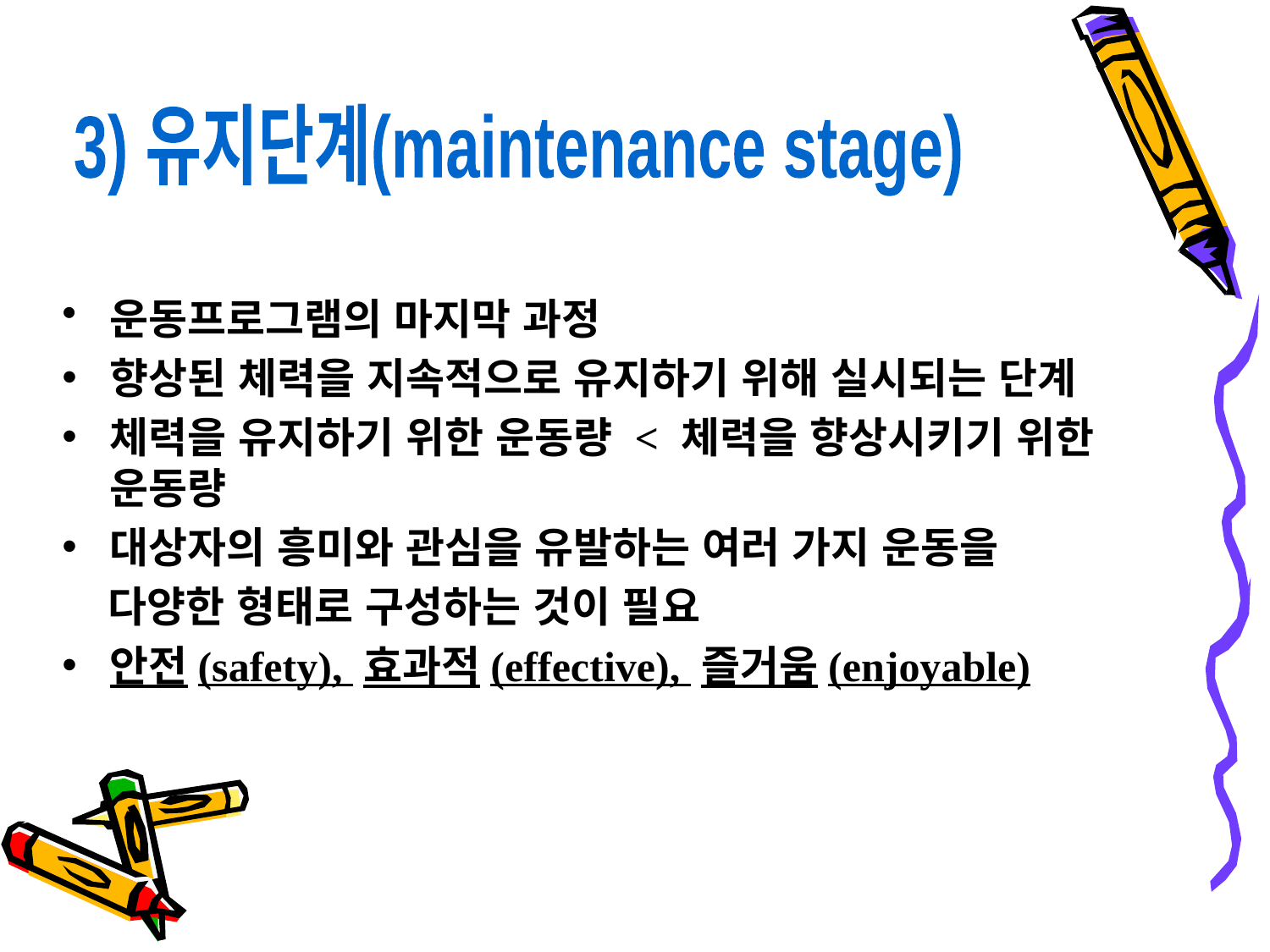

3) 유지단계(maintenance stage)
운동프로그램의 마지막 과정
향상된 체력을 지속적으로 유지하기 위해 실시되는 단계
체력을 유지하기 위한 운동량 < 체력을 향상시키기 위한 운동량
대상자의 흥미와 관심을 유발하는 여러 가지 운동을
   다양한 형태로 구성하는 것이 필요
안전(safety), 효과적(effective), 즐거움(enjoyable)